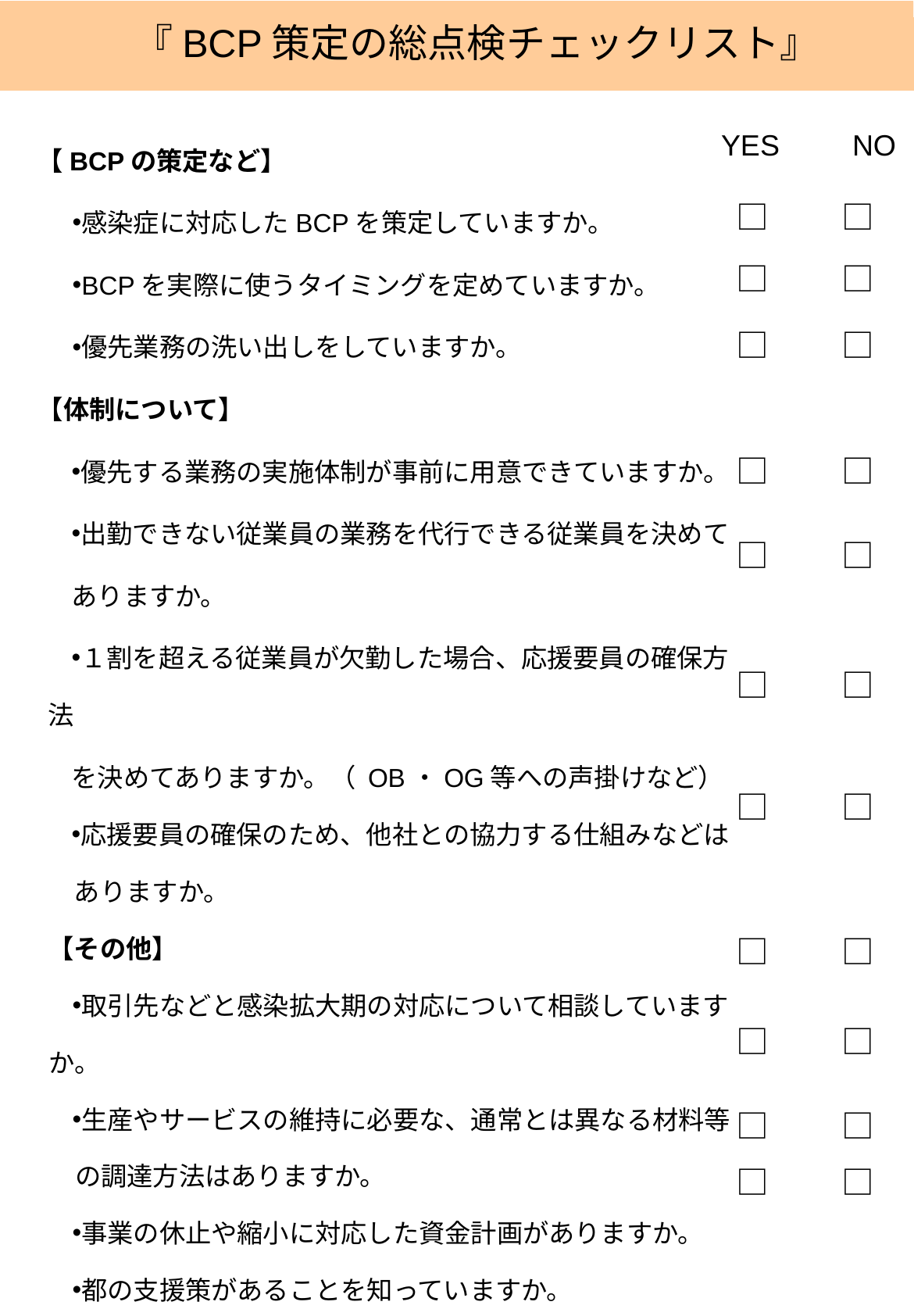

『BCP策定の総点検チェックリスト』
YES　　NO
【BCPの策定など】
感染症に対応したBCPを策定していますか。
BCPを実際に使うタイミングを定めていますか。
優先業務の洗い出しをしていますか。
【体制について】
優先する業務の実施体制が事前に用意できていますか。
出勤できない従業員の業務を代行できる従業員を決めて
ありますか。
１割を超える従業員が欠勤した場合、応援要員の確保方法
を決めてありますか。（ OB・OG等への声掛けなど）
応援要員の確保のため、他社との協力する仕組みなどは
　ありますか。
【その他】
取引先などと感染拡大期の対応について相談していますか。
生産やサービスの維持に必要な、通常とは異なる材料等
　の調達方法はありますか。
事業の休止や縮小に対応した資金計画がありますか。
都の支援策があることを知っていますか。

　　　　　　　　－－－裏面に続きます－－－
□　　□
□　　□
□　　□
□　　□
□　　□
□　　□
□　　□
□　　□
□　　□
□　　□
□　　□